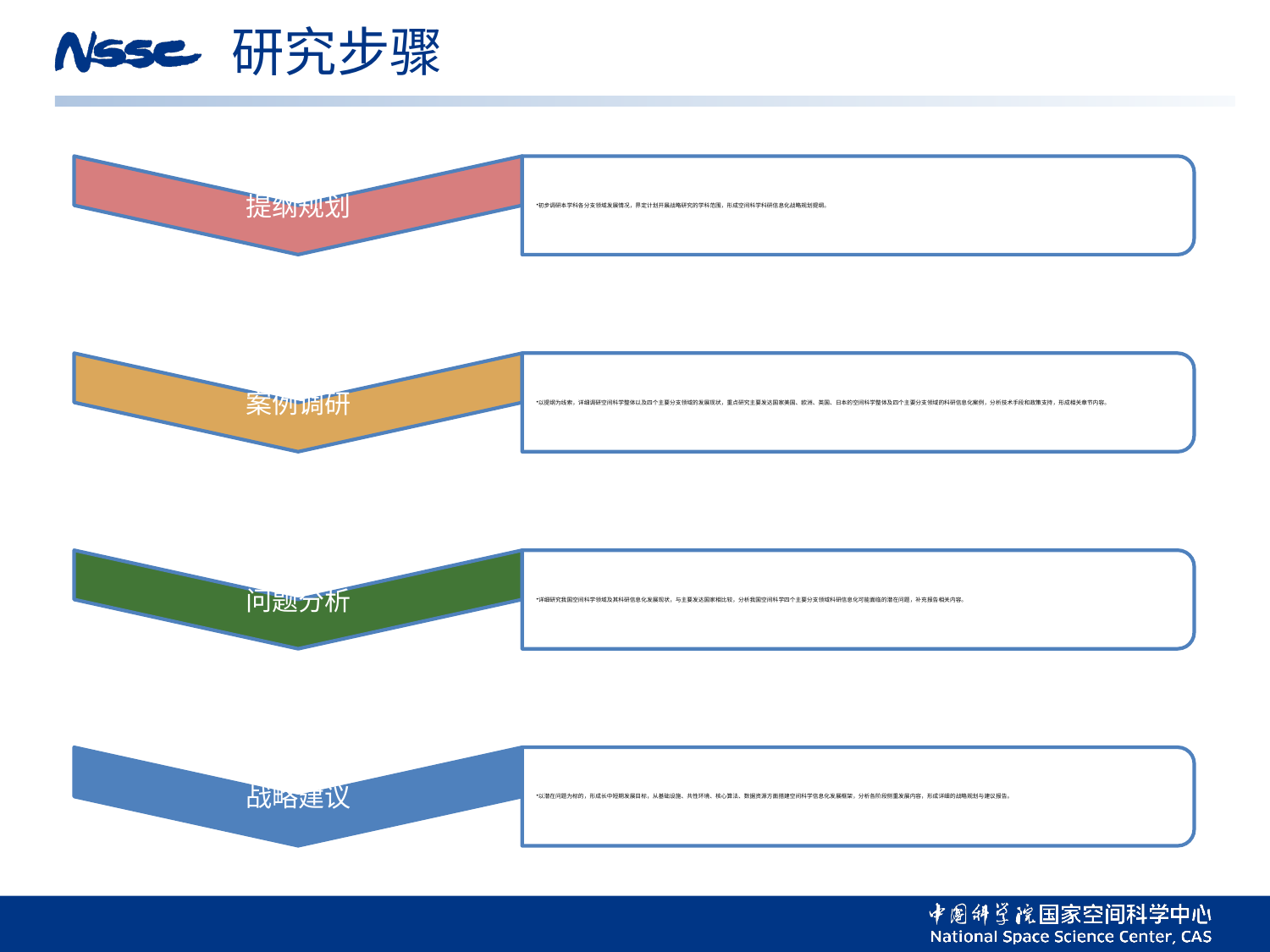

研究步骤

提纲规划
初步调研本学科各分支领域发展情况，界定计划开展战略研究的学科范围，形成空间科学科研信息化战略规划提纲。
案例调研
以提纲为线索，详细调研空间科学整体以及四个主要分支领域的发展现状，重点研究主要发达国家美国、欧洲、英国、日本的空间科学整体及四个主要分支领域的科研信息化案例，分析技术手段和政策支持，形成相关章节内容。
问题分析
详细研究我国空间科学领域及其科研信息化发展现状，与主要发达国家相比较，分析我国空间科学四个主要分支领域科研信息化可能面临的潜在问题，补充报告相关内容。
战略建议
以潜在问题为标的，形成长中短期发展目标，从基础设施、共性环境、核心算法、数据资源方面搭建空间科学信息化发展框架，分析各阶段侧重发展内容，形成详细的战略规划与建议报告。